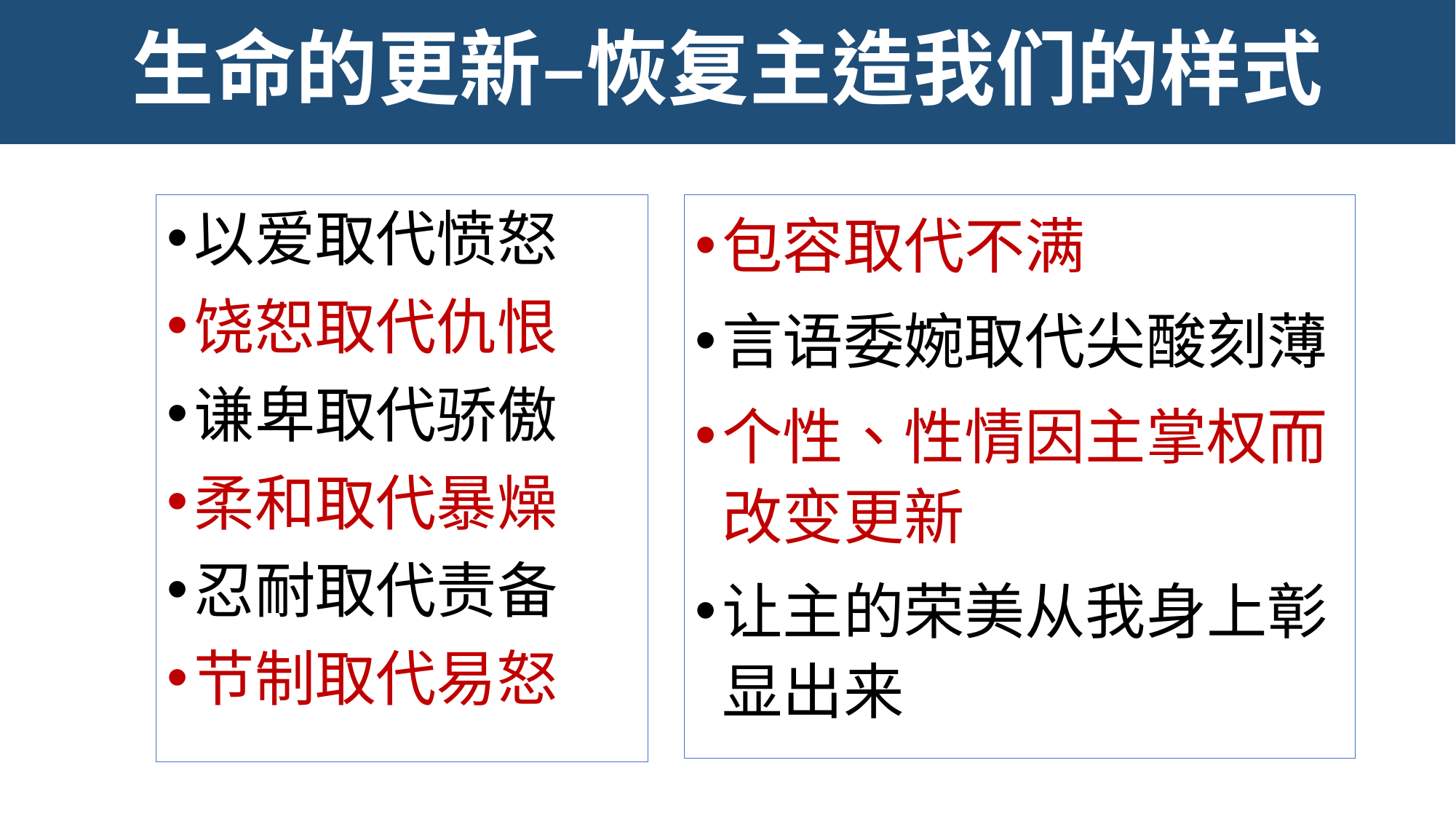

# 生命的更新–恢复主造我们的样式
以爱取代愤怒
饶恕取代仇恨
谦卑取代骄傲
柔和取代暴燥
忍耐取代责备
节制取代易怒

包容取代不满
言语委婉取代尖酸刻薄
个性、性情因主掌权而改变更新
让主的荣美从我身上彰显出来